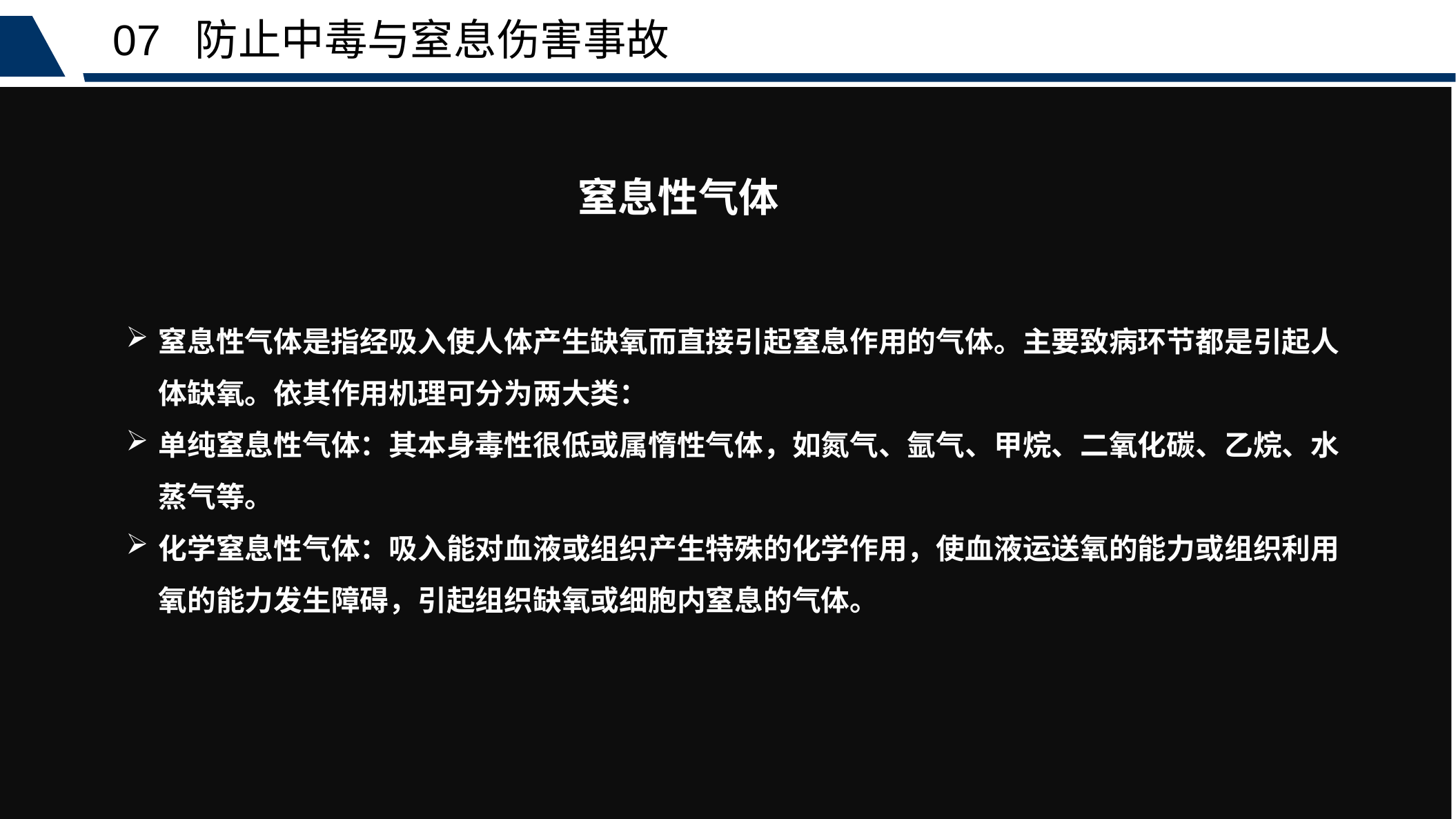

07  防止中毒与窒息伤害事故

窒息性气体
窒息性气体是指经吸入使人体产生缺氧而直接引起窒息作用的气体。主要致病环节都是引起人体缺氧。依其作用机理可分为两大类：
单纯窒息性气体：其本身毒性很低或属惰性气体，如氮气、氩气、甲烷、二氧化碳、乙烷、水蒸气等。
化学窒息性气体：吸入能对血液或组织产生特殊的化学作用，使血液运送氧的能力或组织利用氧的能力发生障碍，引起组织缺氧或细胞内窒息的气体。